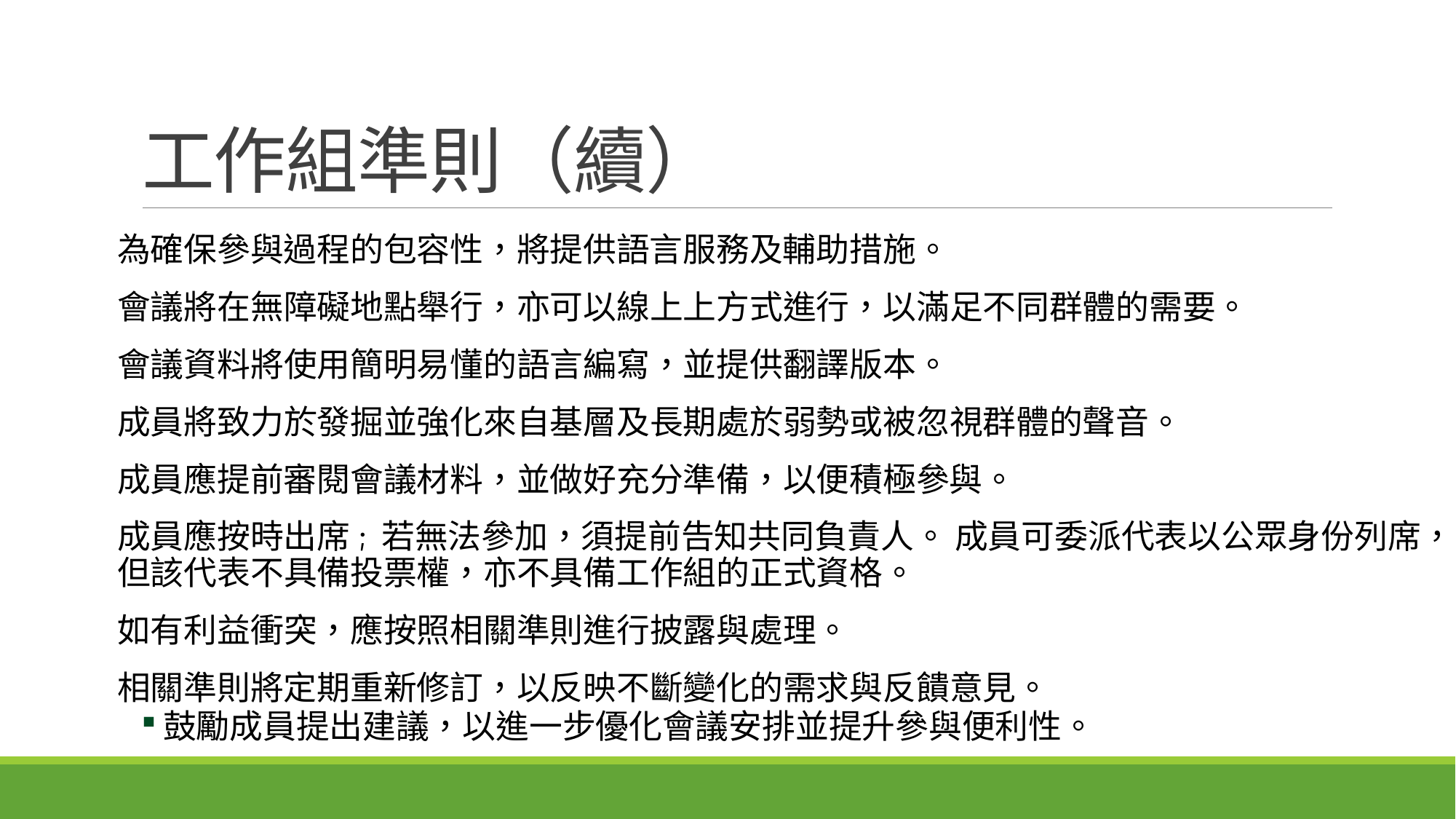

# 工作組準則（續）
為確保參與過程的包容性，將提供語言服務及輔助措施。
會議將在無障礙地點舉行，亦可以線上上方式進行，以滿足不同群體的需要。
會議資料將使用簡明易懂的語言編寫，並提供翻譯版本。
成員將致力於發掘並強化來自基層及長期處於弱勢或被忽視群體的聲音。
成員應提前審閱會議材料，並做好充分準備，以便積極參與。
成員應按時出席; 若無法參加，須提前告知共同負責人。 成員可委派代表以公眾身份列席，但該代表不具備投票權，亦不具備工作組的正式資格。
如有利益衝突，應按照相關準則進行披露與處理。
相關準則將定期重新修訂，以反映不斷變化的需求與反饋意見。
鼓勵成員提出建議，以進一步優化會議安排並提升參與便利性。